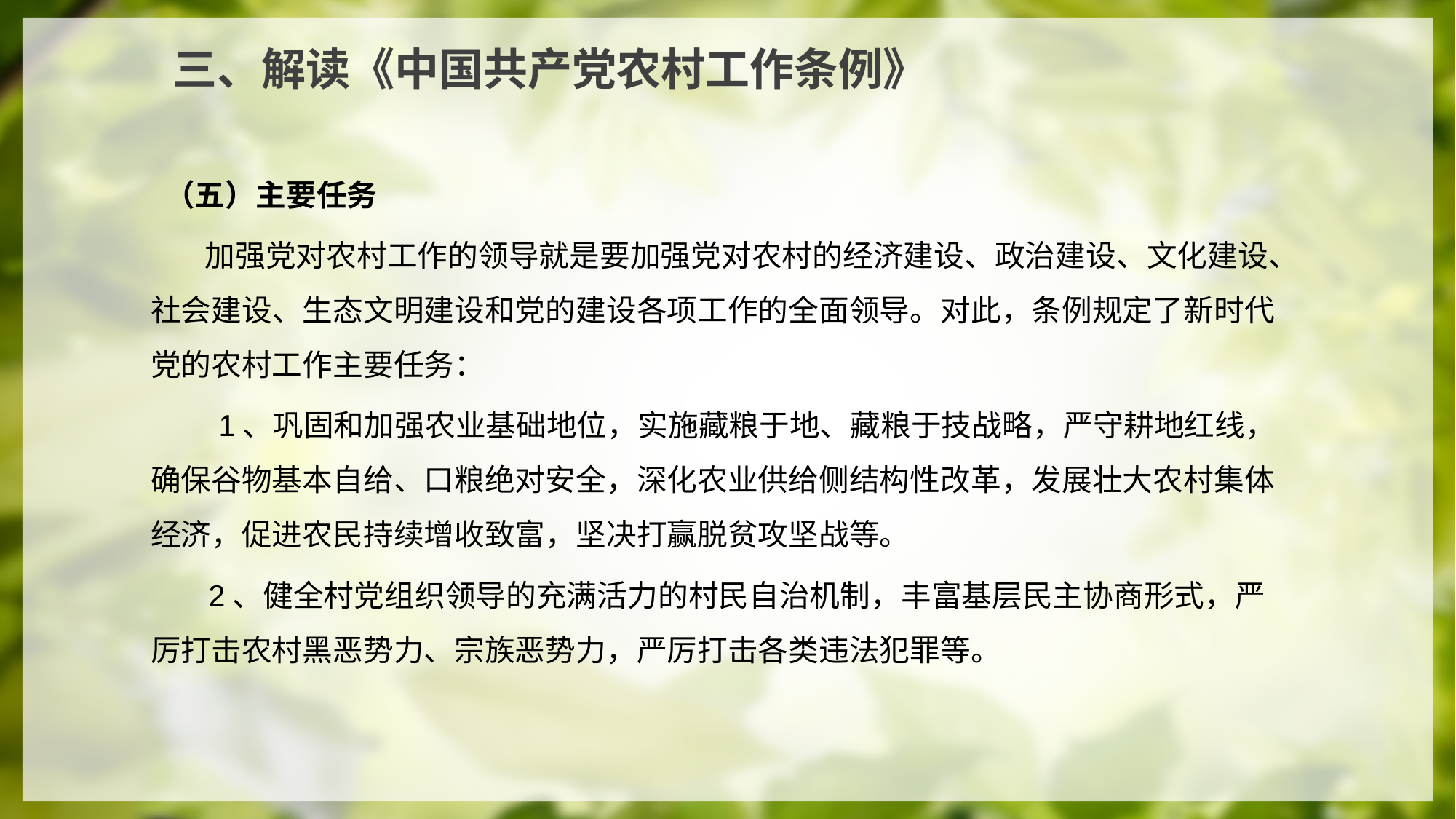

三、解读《中国共产党农村工作条例》
 （五）主要任务
       加强党对农村工作的领导就是要加强党对农村的经济建设、政治建设、文化建设、社会建设、生态文明建设和党的建设各项工作的全面领导。对此，条例规定了新时代党的农村工作主要任务：
　　1、巩固和加强农业基础地位，实施藏粮于地、藏粮于技战略，严守耕地红线，确保谷物基本自给、口粮绝对安全，深化农业供给侧结构性改革，发展壮大农村集体经济，促进农民持续增收致富，坚决打赢脱贫攻坚战等。
　   2、健全村党组织领导的充满活力的村民自治机制，丰富基层民主协商形式，严厉打击农村黑恶势力、宗族恶势力，严厉打击各类违法犯罪等。